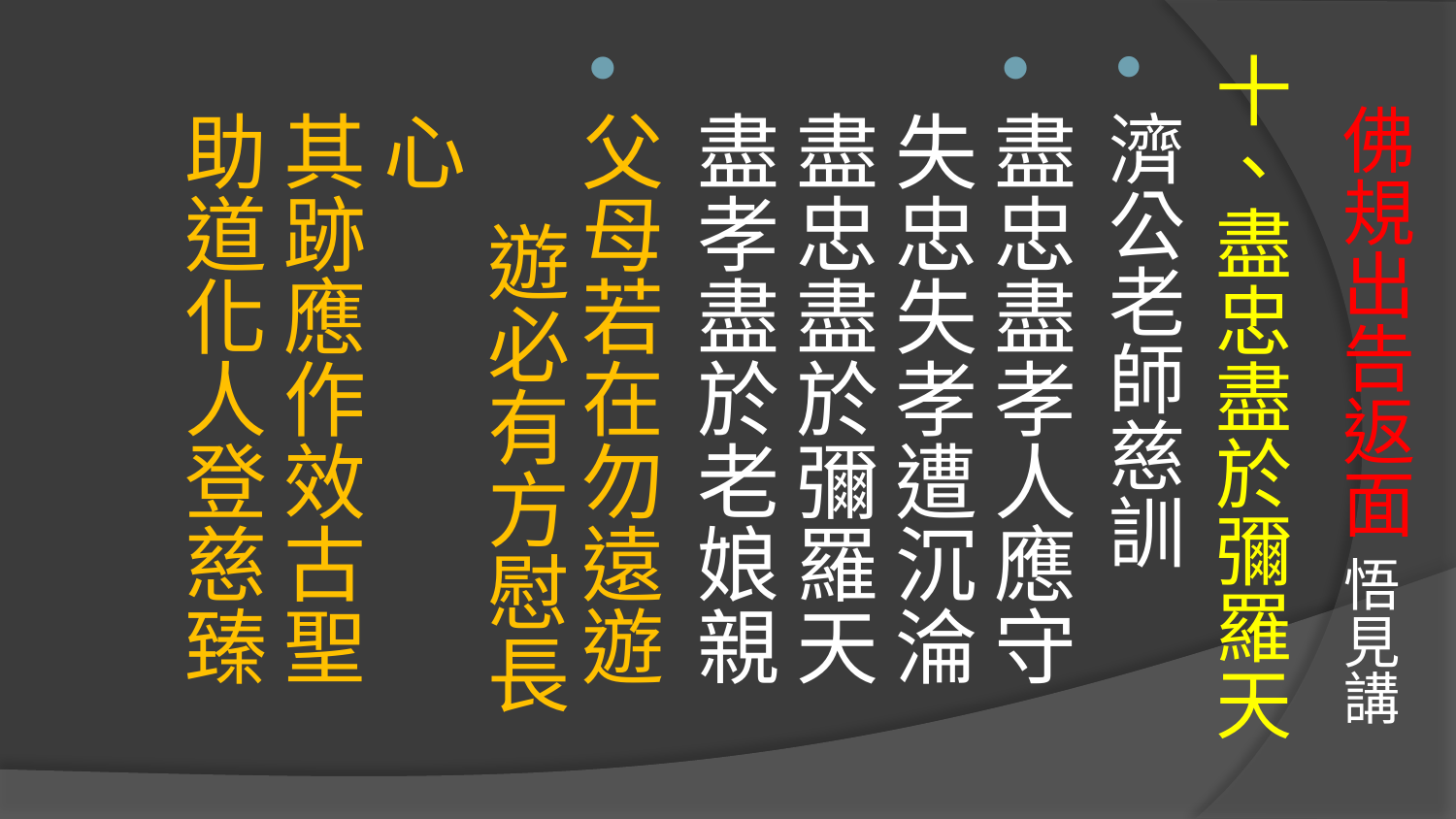

十、盡忠盡於彌羅天
濟公老師慈訓
盡忠盡孝人應守　 失忠失孝遭沉淪
盡忠盡於彌羅天　 盡孝盡於老娘親
父母若在勿遠遊　       遊必有方慰長心
其跡應作效古聖　助道化人登慈臻
# 佛規出告返面 悟見講